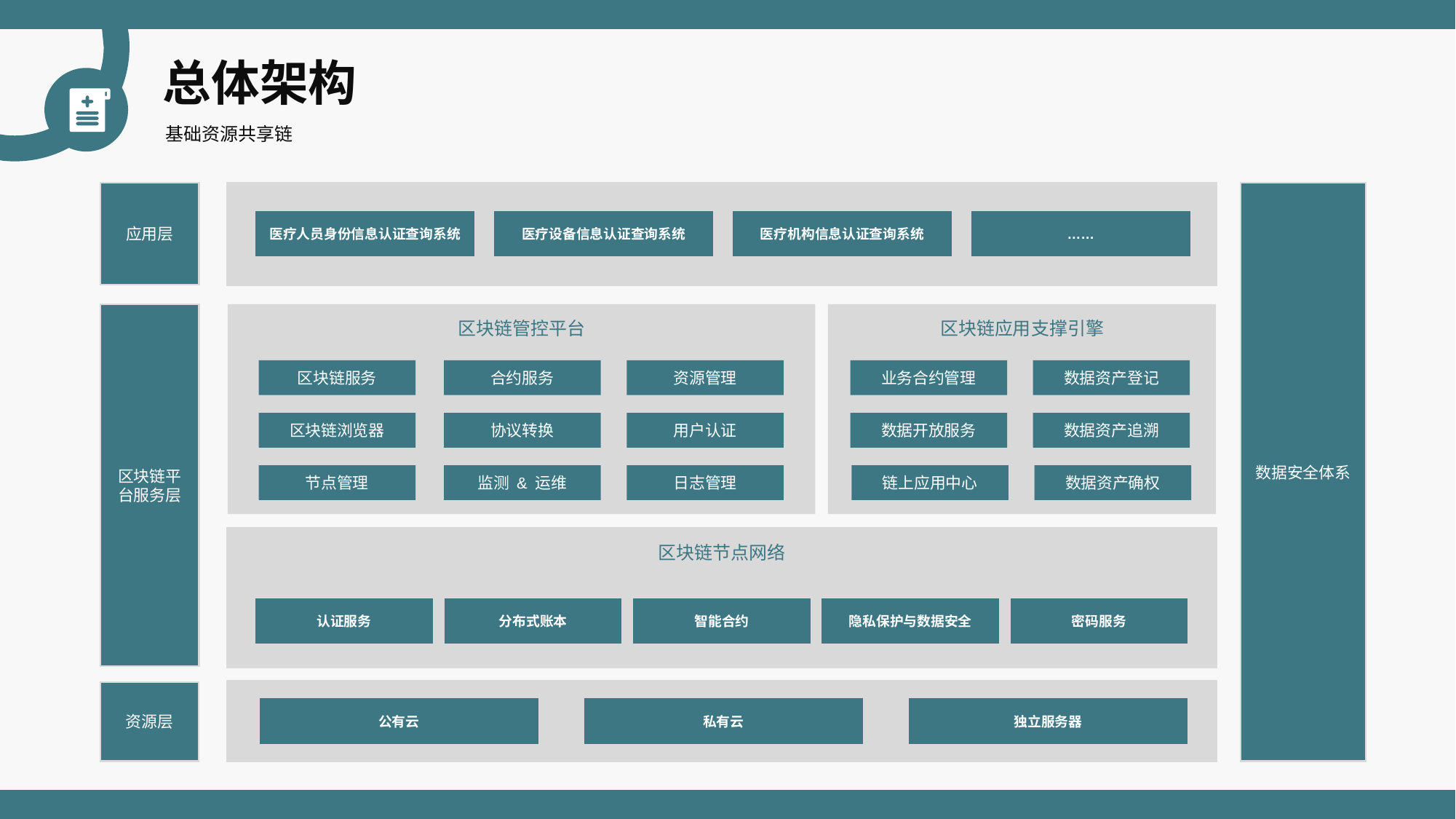

总体架构
应用层

数据安全体系
医疗人员身份信息认证查询系统
医疗设备信息认证查询系统
医疗机构信息认证查询系统
……
区块链平台服务层
区块链管控平台
区块链应用支撑引擎
区块链服务
合约服务
资源管理
业务合约管理
数据资产登记
区块链浏览器
协议转换
用户认证
数据开放服务
数据资产追溯
节点管理
监测 & 运维
日志管理
链上应用中心
数据资产确权
区块链节点网络
认证服务
分布式账本
智能合约
隐私保护与数据安全
密码服务

资源层
公有云
私有云
独立服务器